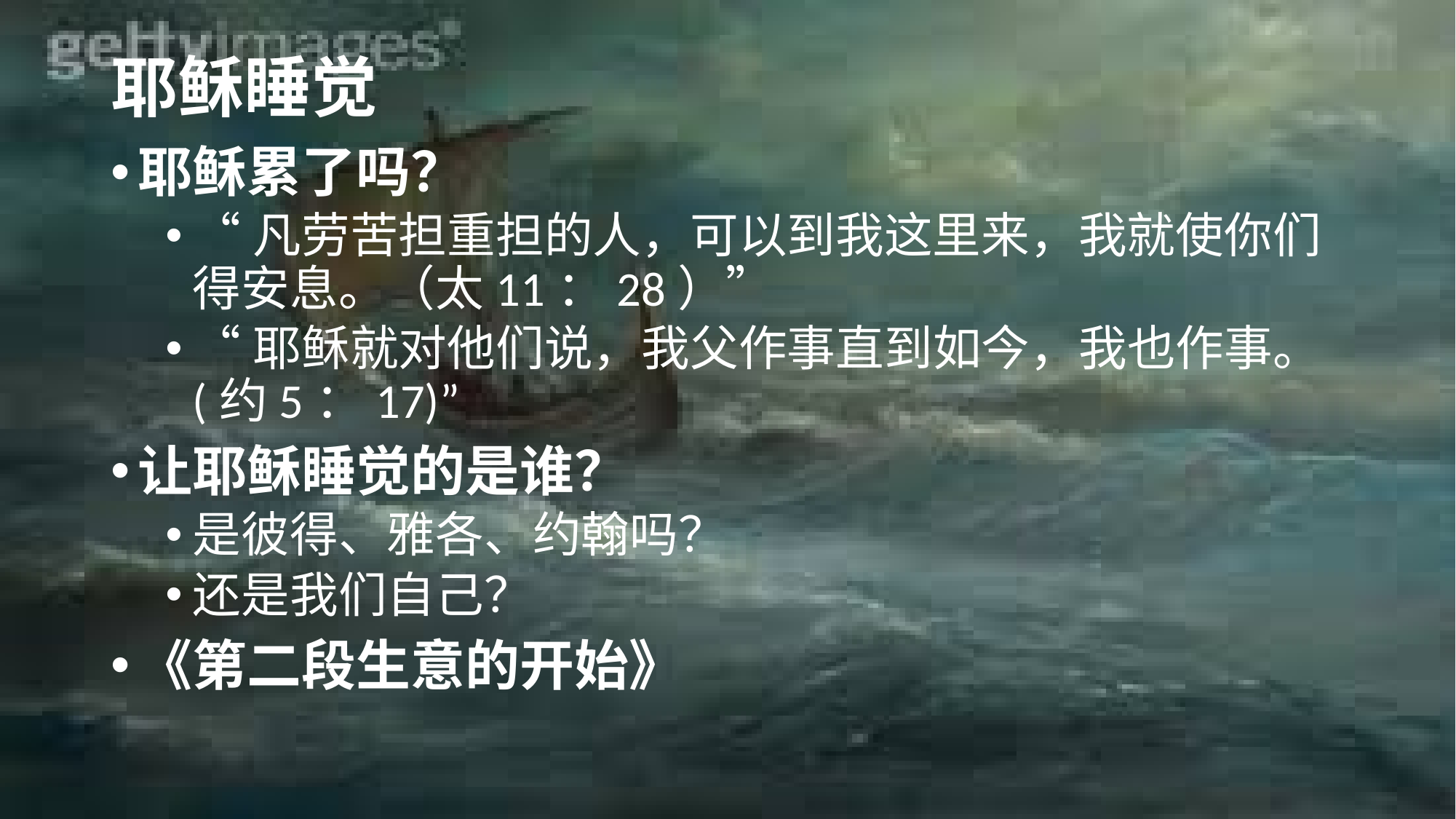

# 耶稣睡觉
耶稣累了吗？
“凡劳苦担重担的人，可以到我这里来，我就使你们得安息。（太11：28）”
“耶稣就对他们说，我父作事直到如今，我也作事。(约5：17)”
让耶稣睡觉的是谁？
是彼得、雅各、约翰吗？
还是我们自己？
《第二段生意的开始》